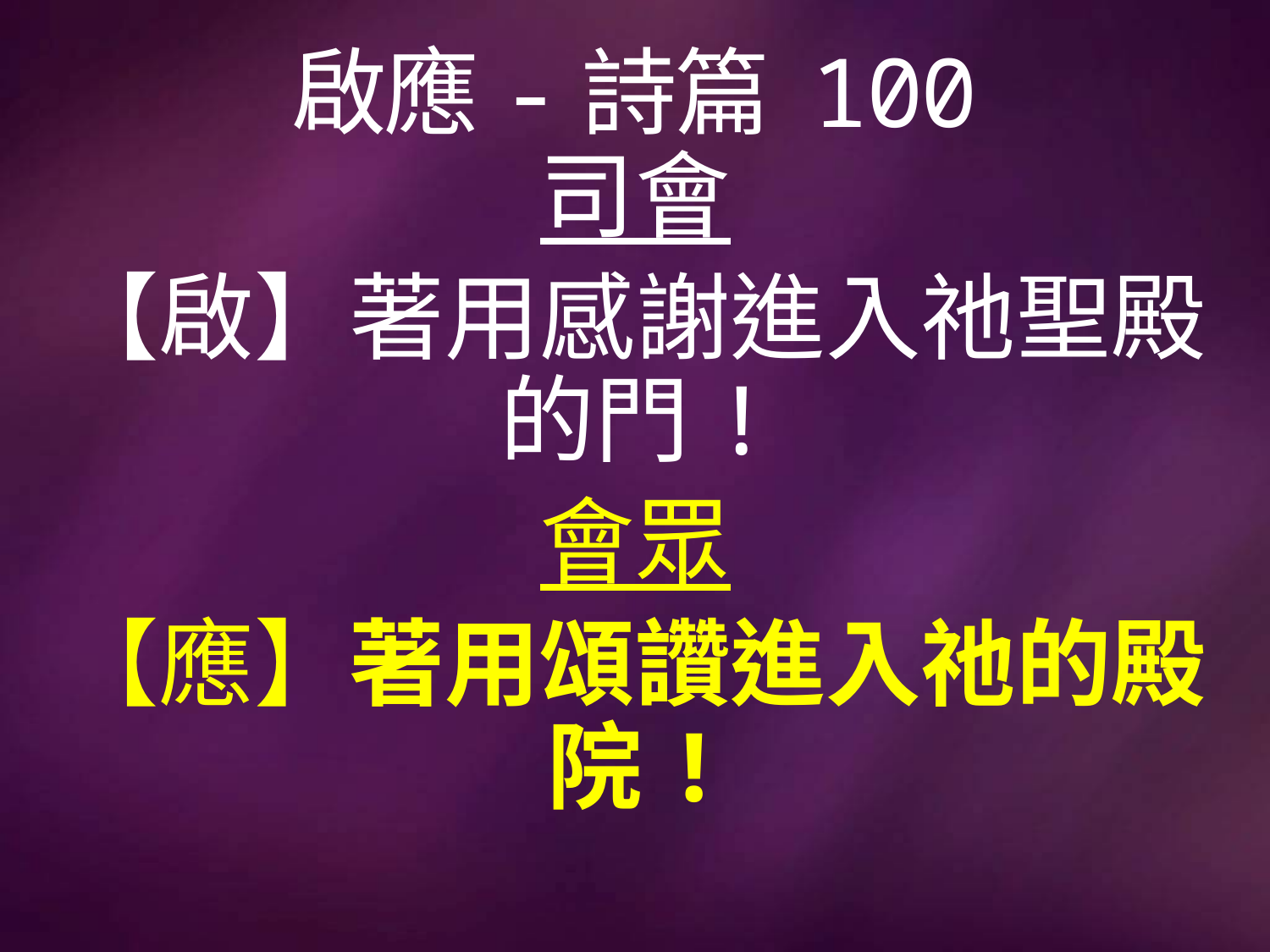

# 啟應-詩篇 100
司會
【啟】著用感謝進入祂聖殿的門!
會眾
【應】著用頌讚進入祂的殿院!